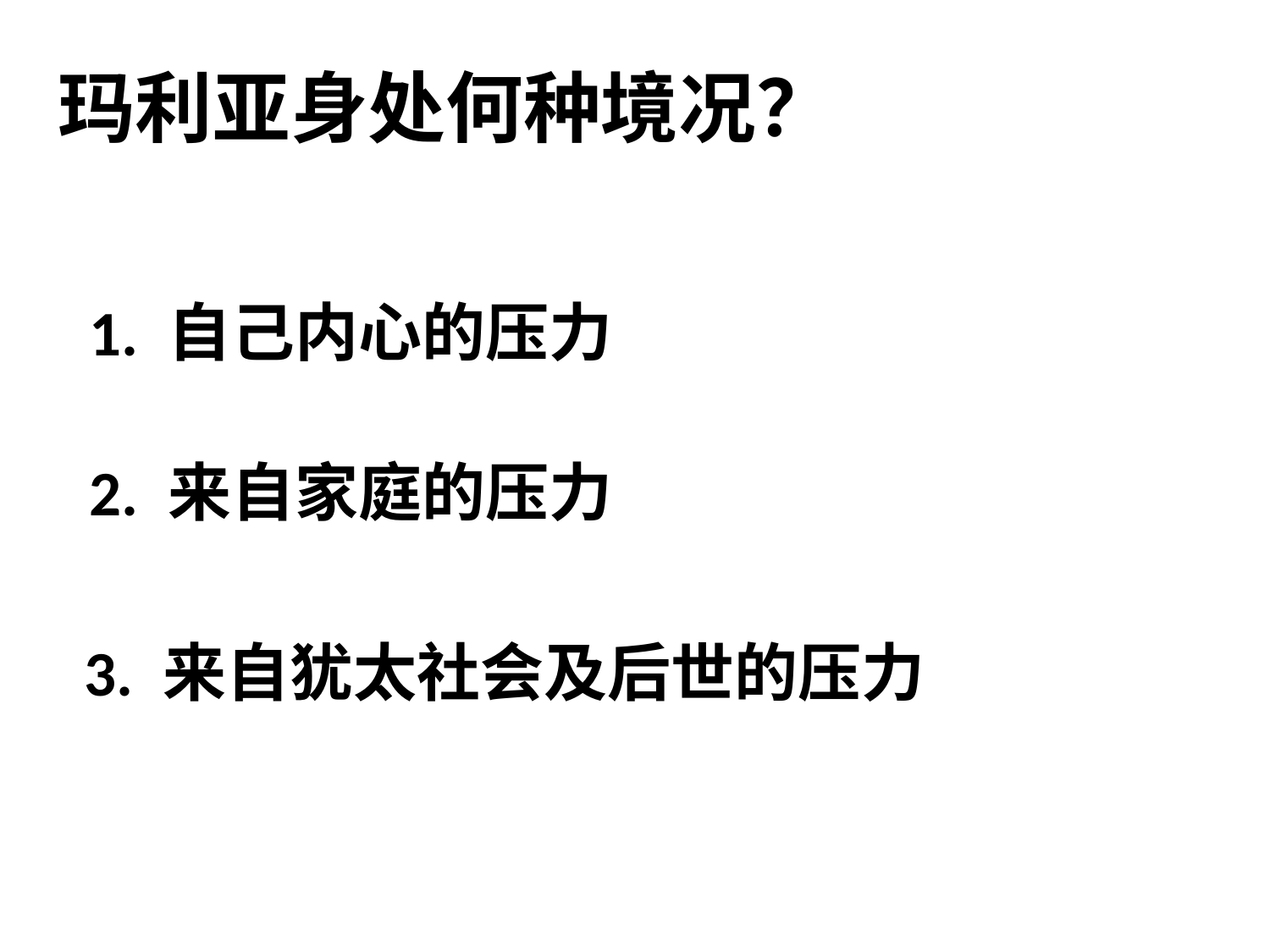

# 玛利亚身处何种境况？
1. 自己内心的压力
2. 来自家庭的压力
3. 来自犹太社会及后世的压力